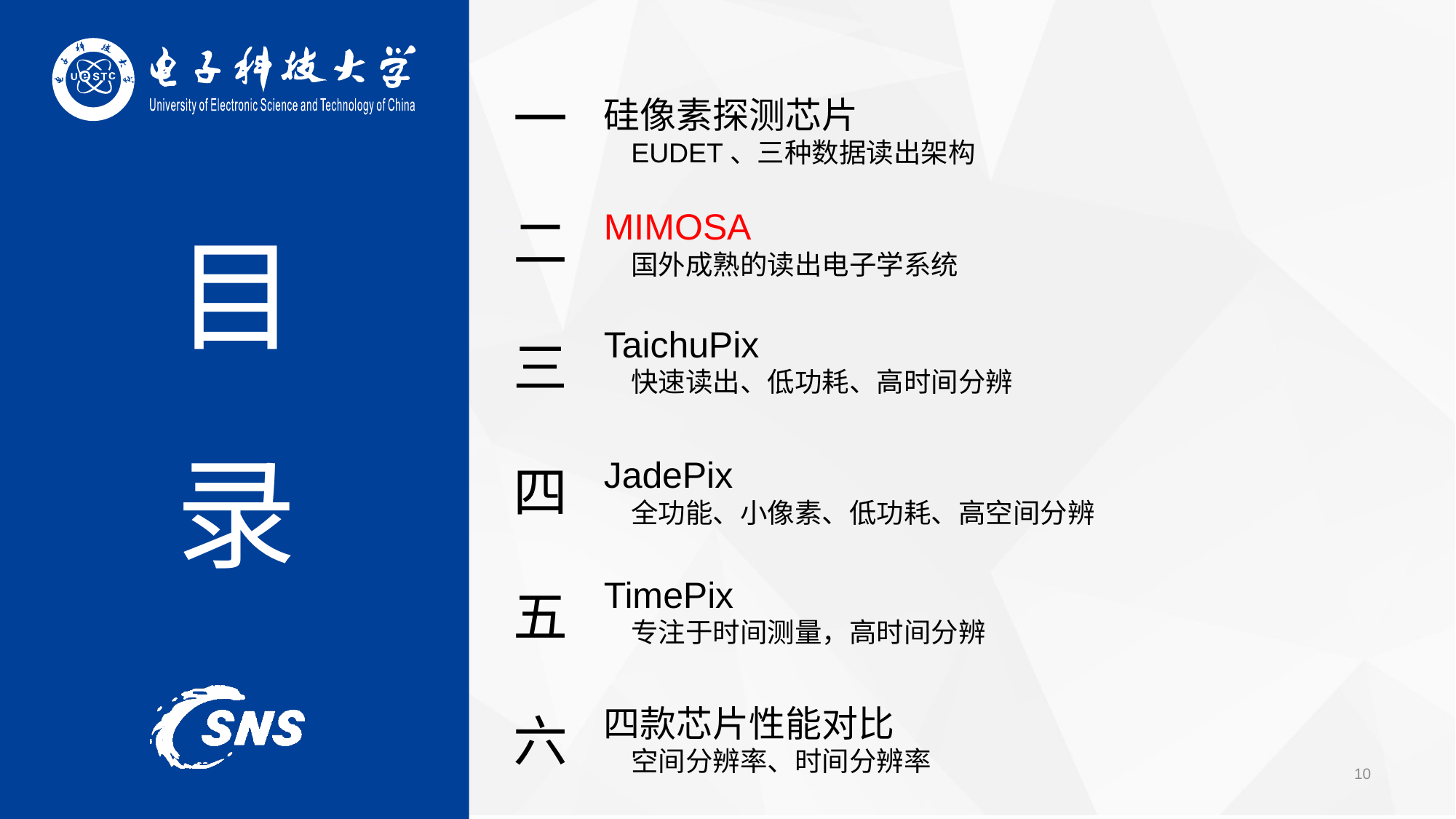

一
二
三
四
五
六
硅像素探测芯片
EUDET、三种数据读出架构
MIMOSA
国外成熟的读出电子学系统
TaichuPix
快速读出、低功耗、高时间分辨
JadePix
全功能、小像素、低功耗、高空间分辨
TimePix
专注于时间测量，高时间分辨
四款芯片性能对比
空间分辨率、时间分辨率